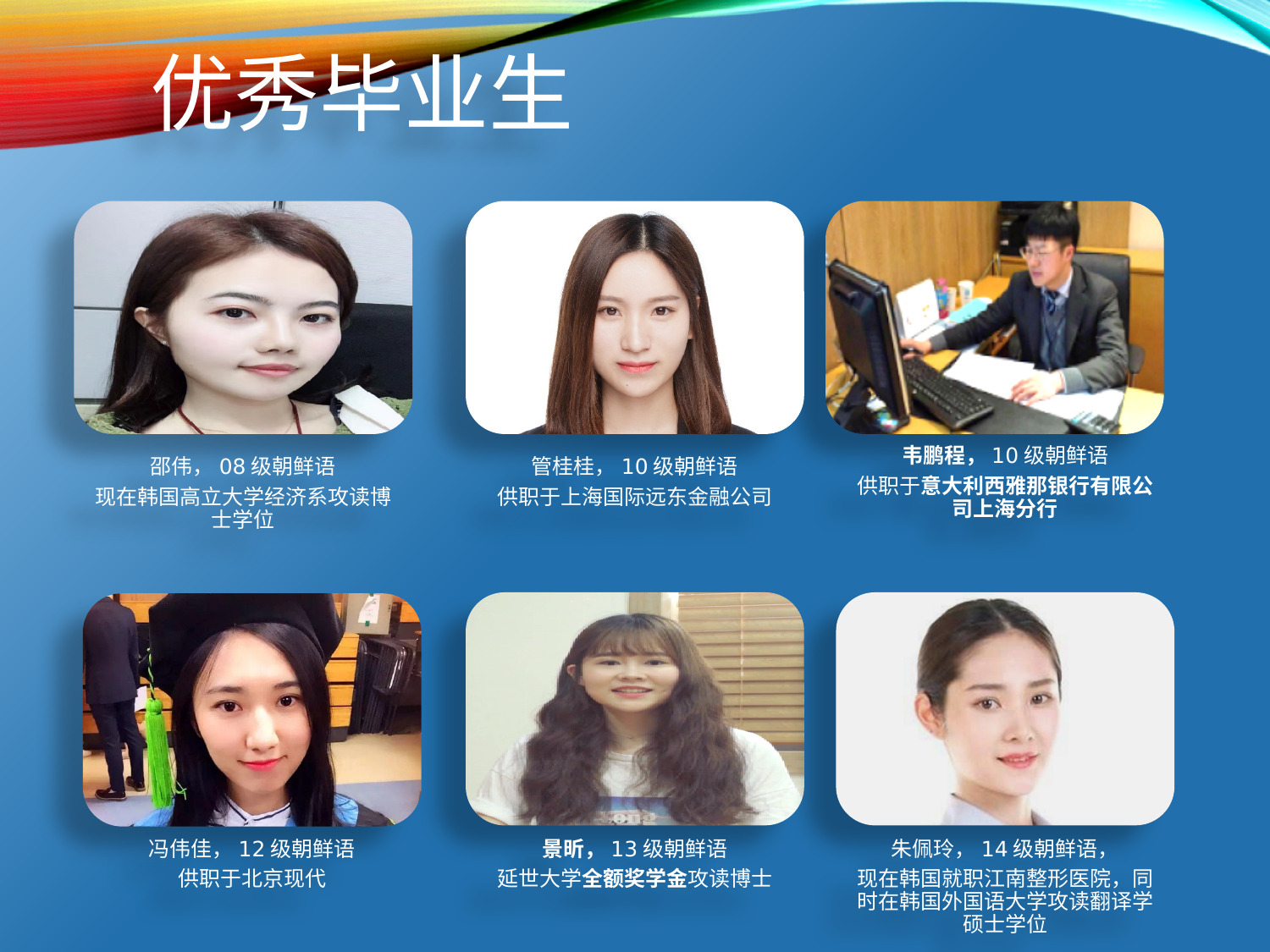

优秀毕业生
韦鹏程，10级朝鲜语
供职于意大利西雅那银行有限公司上海分行
景昕，13级朝鲜语
延世大学全额奖学金攻读博士
朱佩玲，14级朝鲜语，
现在韩国就职江南整形医院，同时在韩国外国语大学攻读翻译学硕士学位
冯伟佳，12级朝鲜语
供职于北京现代
管桂桂，10级朝鲜语
供职于上海国际远东金融公司
邵伟，08级朝鲜语
现在韩国高立大学经济系攻读博士学位